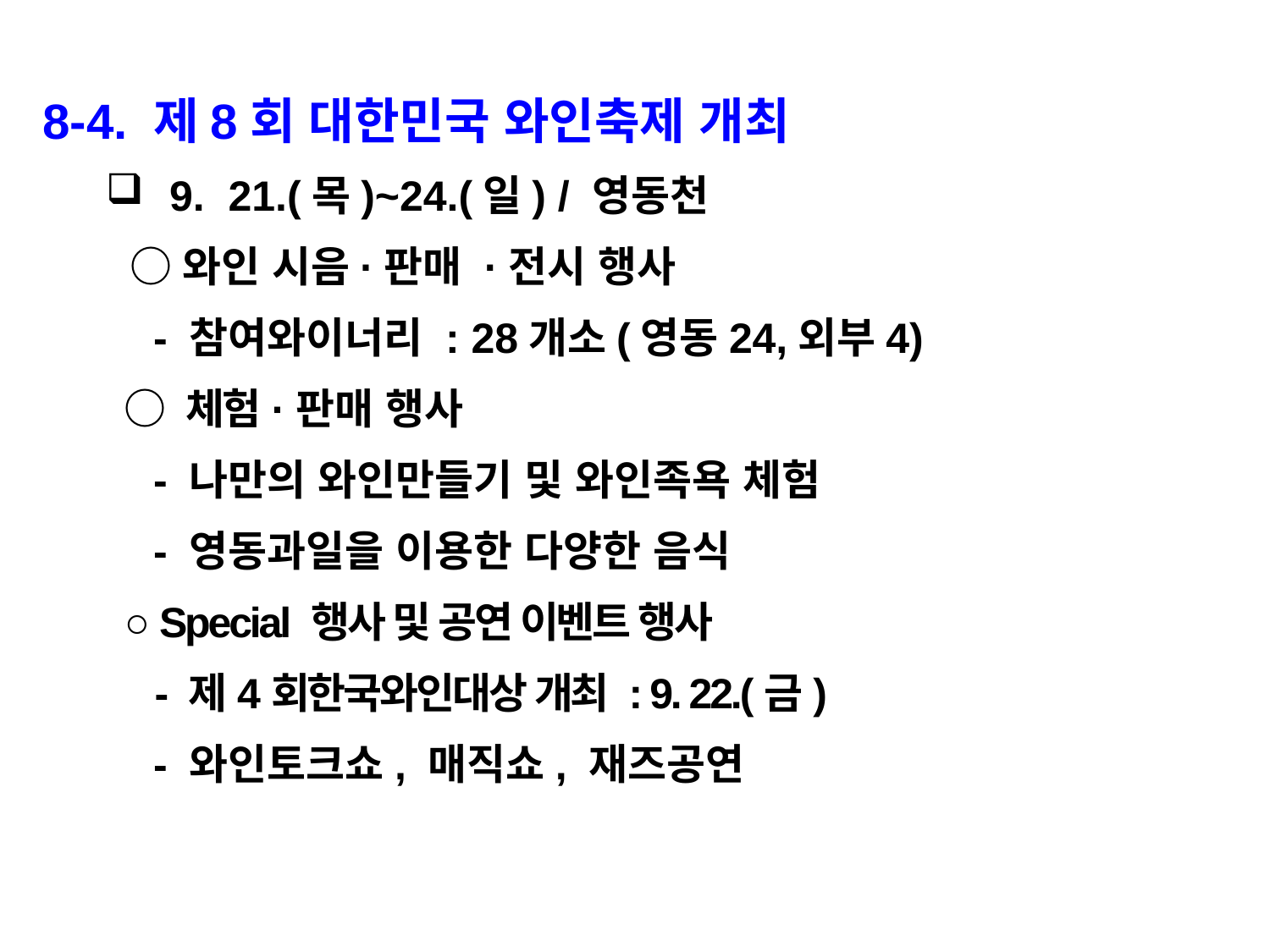

8-4. 제8회 대한민국 와인축제 개최
9.  21.(목)~24.(일) / 영동천
  ○와인 시음·판매 ·전시 행사
    - 참여와이너리 : 28개소(영동24,외부4)
  ○ 체험·판매 행사
    - 나만의 와인만들기 및 와인족욕 체험
    - 영동과일을 이용한 다양한 음식
  ○ Special 행사 및 공연 이벤트 행사
     - 제4회한국와인대상 개최 : 9. 22.(금)
    - 와인토크쇼, 매직쇼, 재즈공연